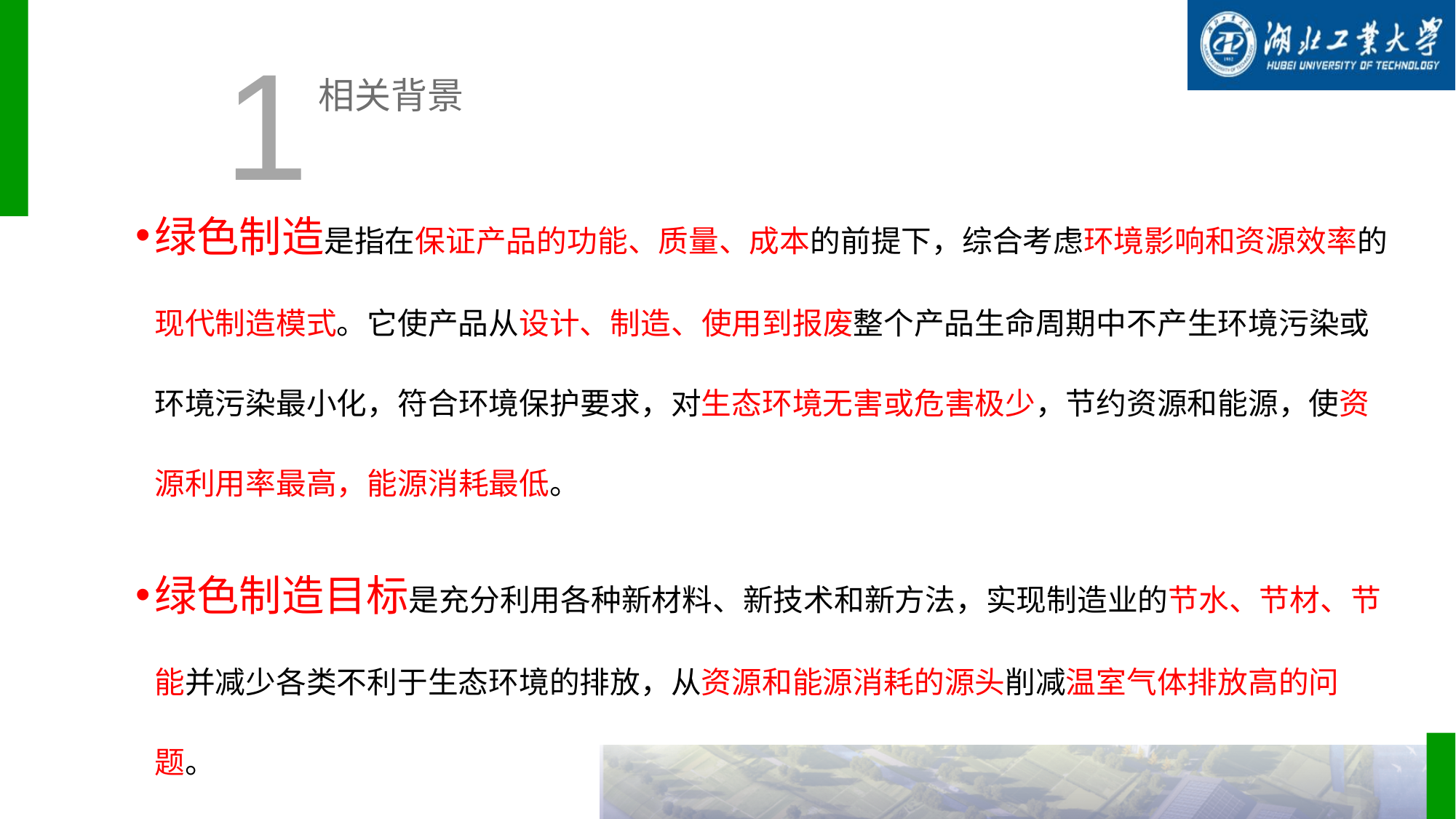

1
相关背景
绿色制造是指在保证产品的功能、质量、成本的前提下，综合考虑环境影响和资源效率的现代制造模式。它使产品从设计、制造、使用到报废整个产品生命周期中不产生环境污染或环境污染最小化，符合环境保护要求，对生态环境无害或危害极少，节约资源和能源，使资源利用率最高，能源消耗最低。
绿色制造目标是充分利用各种新材料、新技术和新方法，实现制造业的节水、节材、节能并减少各类不利于生态环境的排放，从资源和能源消耗的源头削减温室气体排放高的问题。